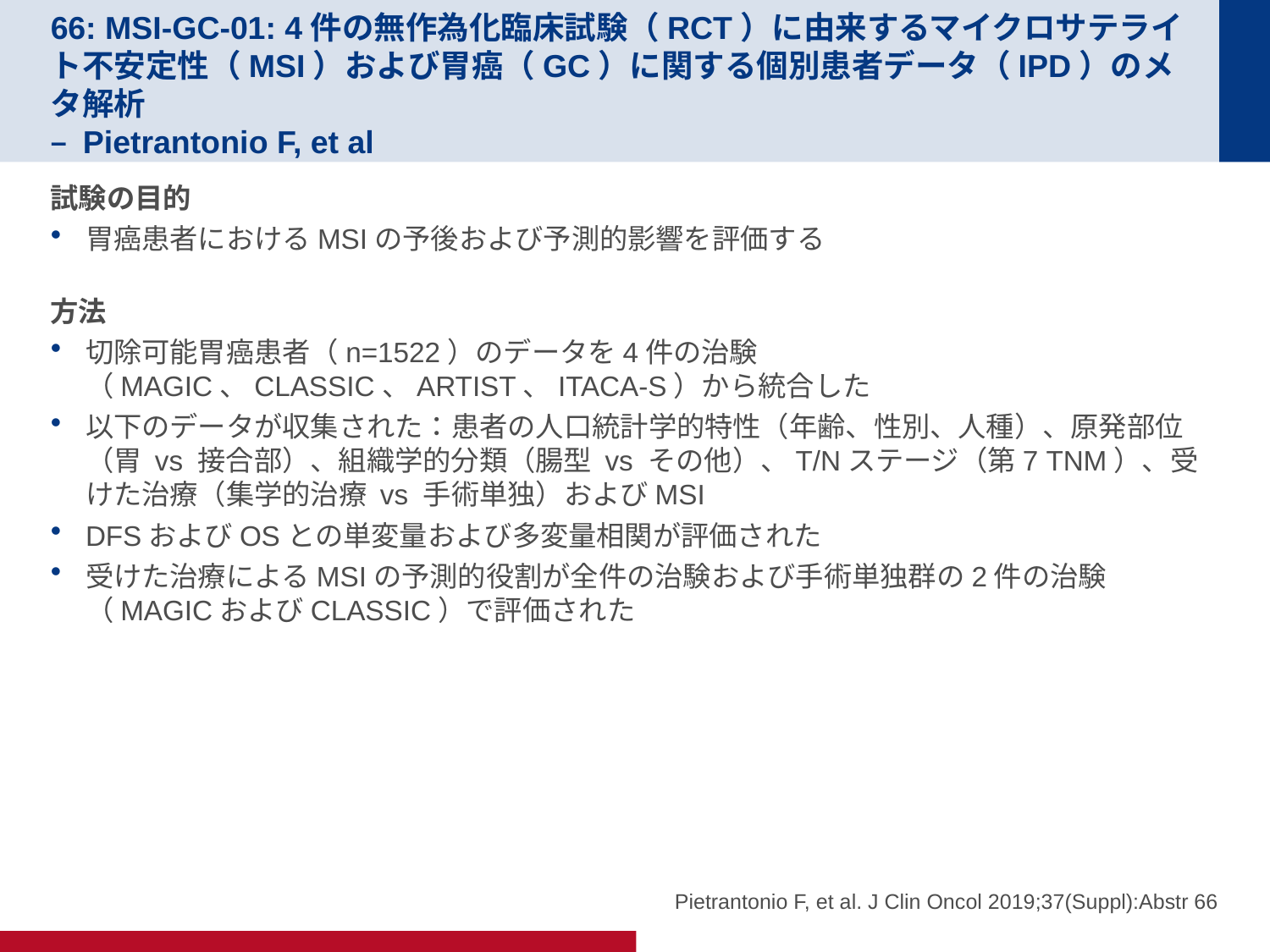

# 66: MSI-GC-01: 4件の無作為化臨床試験（RCT）に由来するマイクロサテライト不安定性（MSI）および胃癌（GC）に関する個別患者データ（IPD）のメタ解析 – Pietrantonio F, et al
試験の目的
胃癌患者におけるMSIの予後および予測的影響を評価する
方法
切除可能胃癌患者（n=1522）のデータを4件の治験（MAGIC、CLASSIC、ARTIST、ITACA-S）から統合した
以下のデータが収集された：患者の人口統計学的特性（年齢、性別、人種）、原発部位（胃 vs 接合部）、組織学的分類（腸型 vs その他）、T/Nステージ（第7 TNM）、受けた治療（集学的治療 vs 手術単独）およびMSI
DFSおよびOSとの単変量および多変量相関が評価された
受けた治療によるMSIの予測的役割が全件の治験および手術単独群の2件の治験（MAGICおよびCLASSIC）で評価された
Pietrantonio F, et al. J Clin Oncol 2019;37(Suppl):Abstr 66